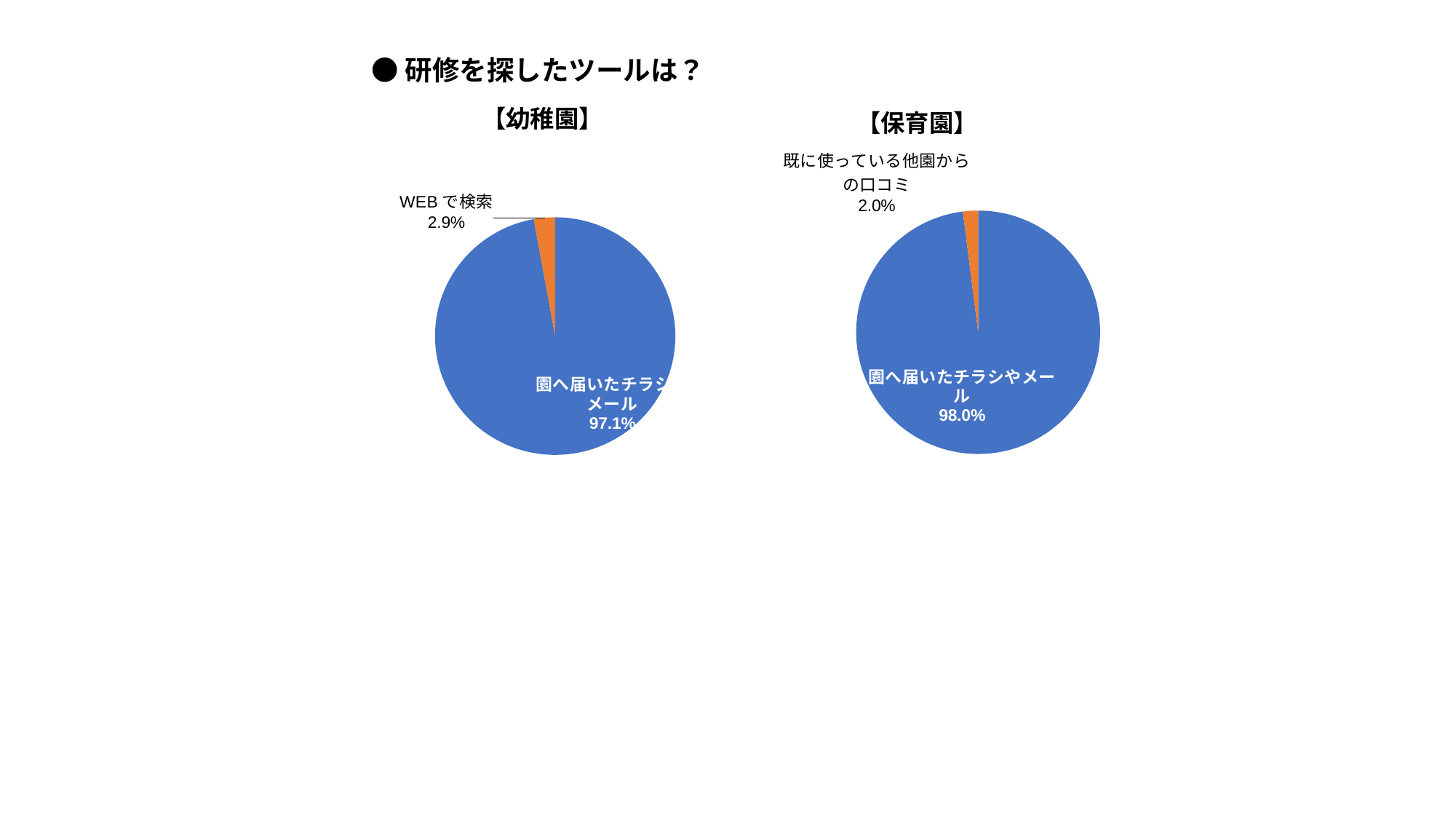

●研修を探したツールは？
【幼稚園】
【保育園】

### Chart

| Category |  |
|---|---|
| 園へ届いたチラシやメール | 49.0 |
| すでに使っている他園の話を聞いた | 1.0 |
| web検索した | 0.0 |
| 園関連のイベントで紹介された | 0.0 |

### Chart

| Category |  |
|---|---|
| 園へ届いたチラシやメール | 34.0 |
| web検索した | 1.0 |
| すでに使っている他園の話を聞いた | 0.0 |
| 園関連のイベントで紹介された | 0.0 |